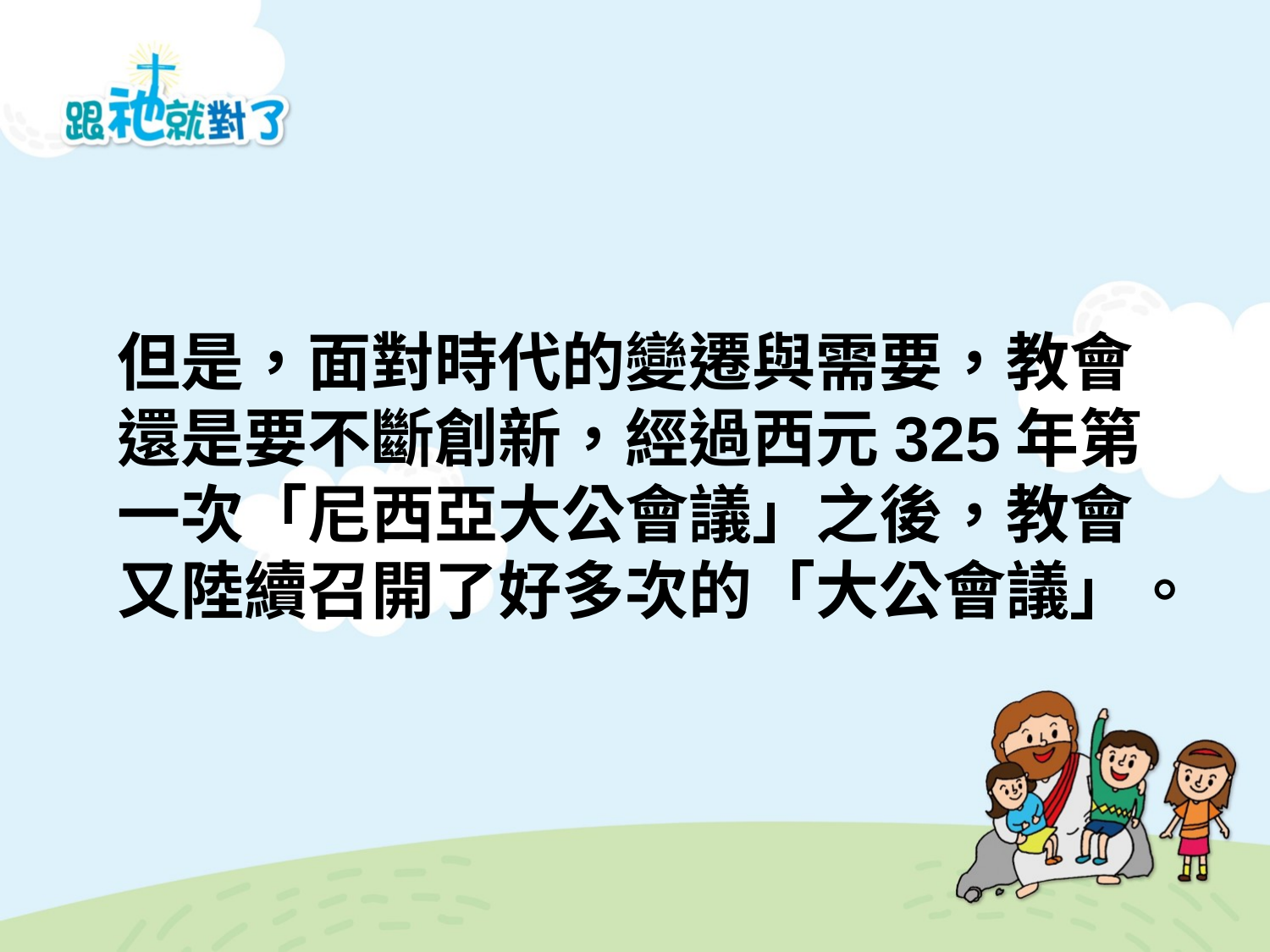

但是，面對時代的變遷與需要，教會還是要不斷創新，經過西元325年第一次「尼西亞大公會議」之後，教會又陸續召開了好多次的「大公會議」。